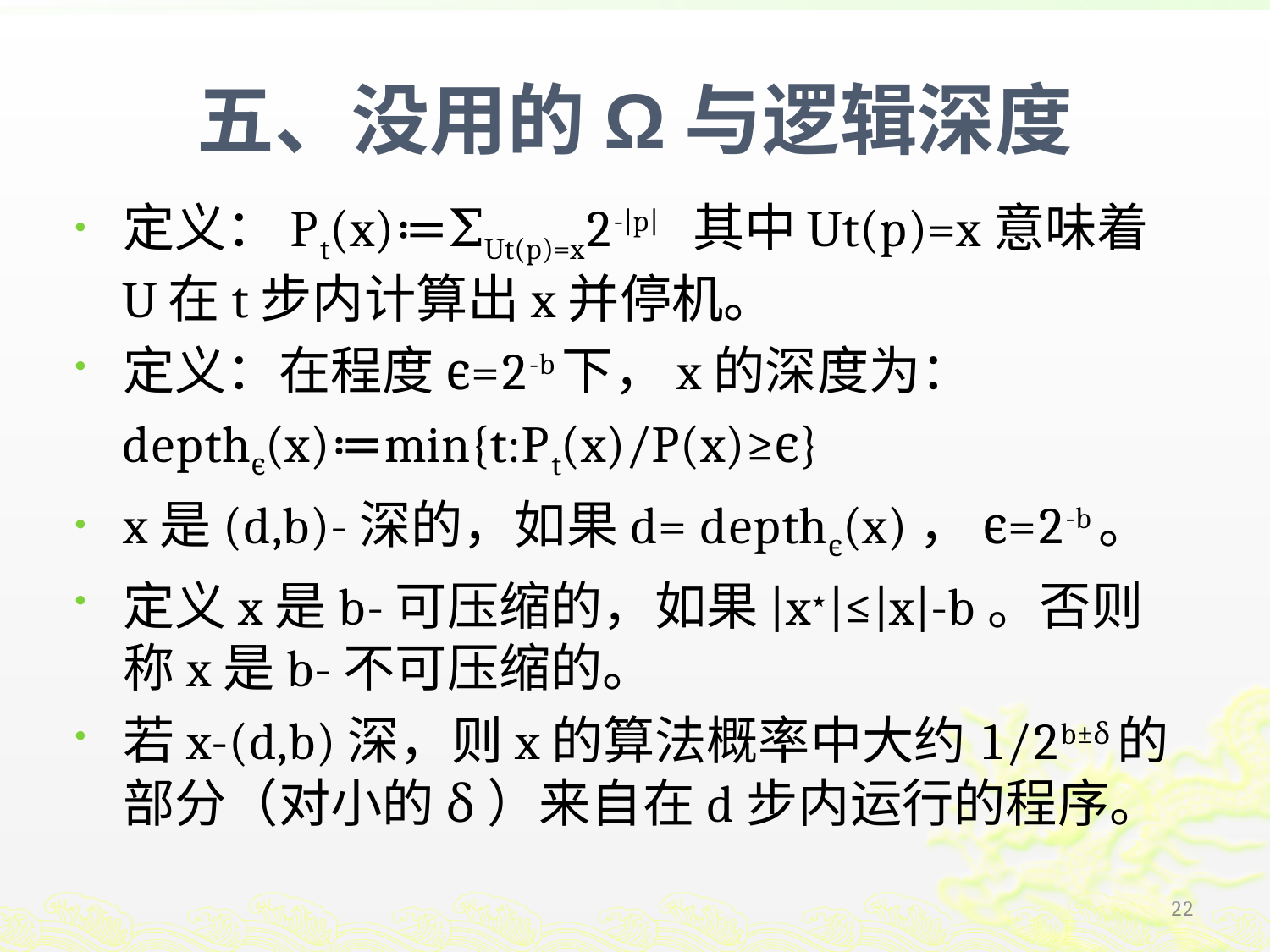

# 五、没用的Ω与逻辑深度
定义：Pt(x)≔ΣUt(p)=x2-|p|  其中Ut(p)=x意味着U在t步内计算出x并停机。
定义：在程度ϵ=2-b下，x的深度为：
    depthϵ(x)≔min{t:Pt(x)/P(x)≥ϵ}
x是(d,b)-深的，如果d= depthϵ(x)，ϵ=2-b。
定义x是b-可压缩的，如果|x⋆|≤|x|-b。否则称x是b-不可压缩的。
若x-(d,b)深，则x的算法概率中大约1/2b±δ的部分（对小的δ）来自在d步内运行的程序。
22